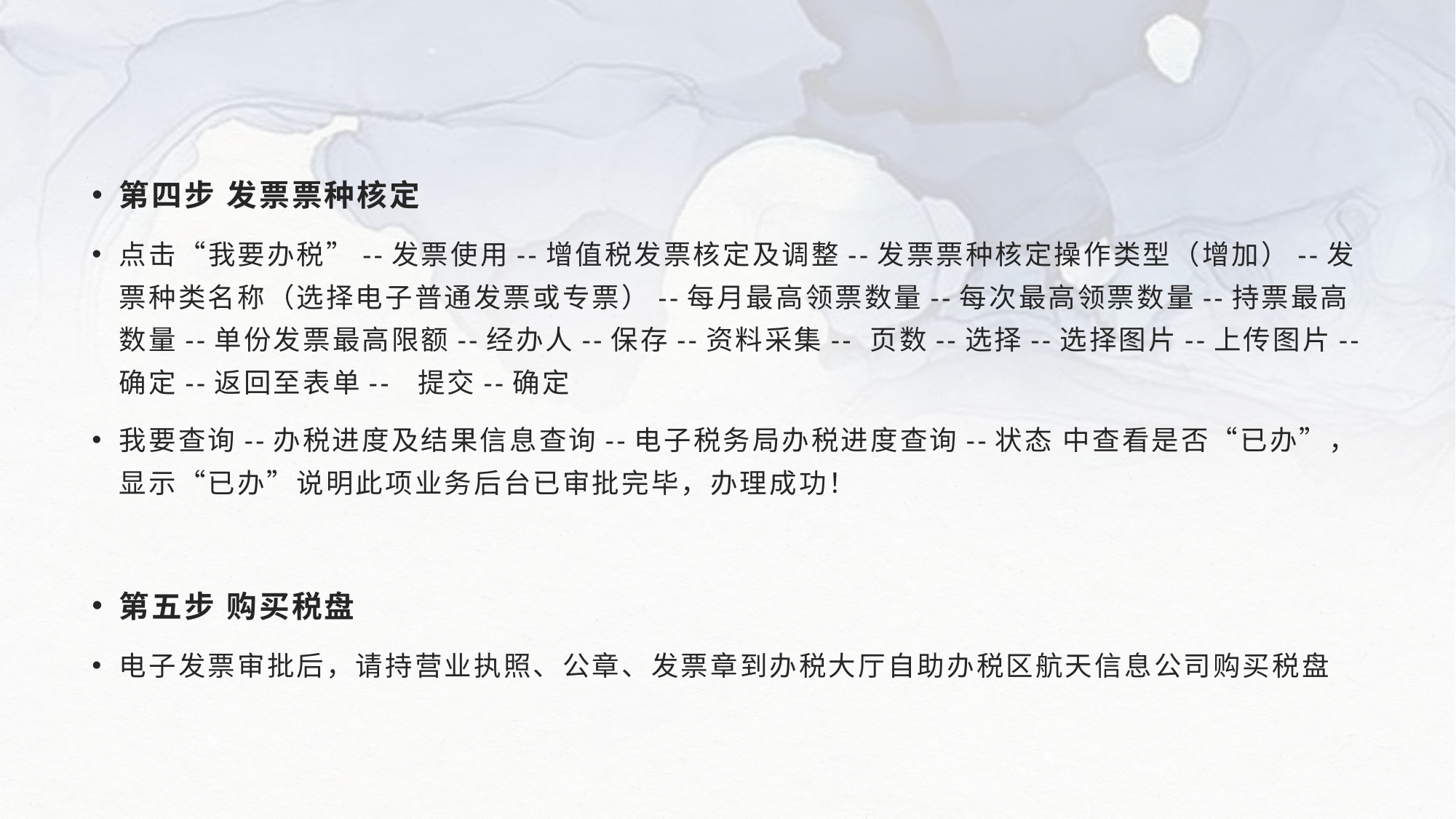

第四步 发票票种核定
点击“我要办税”--发票使用--增值税发票核定及调整--发票票种核定操作类型（增加）--发票种类名称（选择电子普通发票或专票）--每月最高领票数量--每次最高领票数量--持票最高数量--单份发票最高限额--经办人--保存--资料采集-- 页数--选择--选择图片--上传图片--确定--返回至表单--  提交--确定
我要查询--办税进度及结果信息查询--电子税务局办税进度查询--状态 中查看是否“已办”，显示“已办”说明此项业务后台已审批完毕，办理成功！

第五步 购买税盘
电子发票审批后，请持营业执照、公章、发票章到办税大厅自助办税区航天信息公司购买税盘